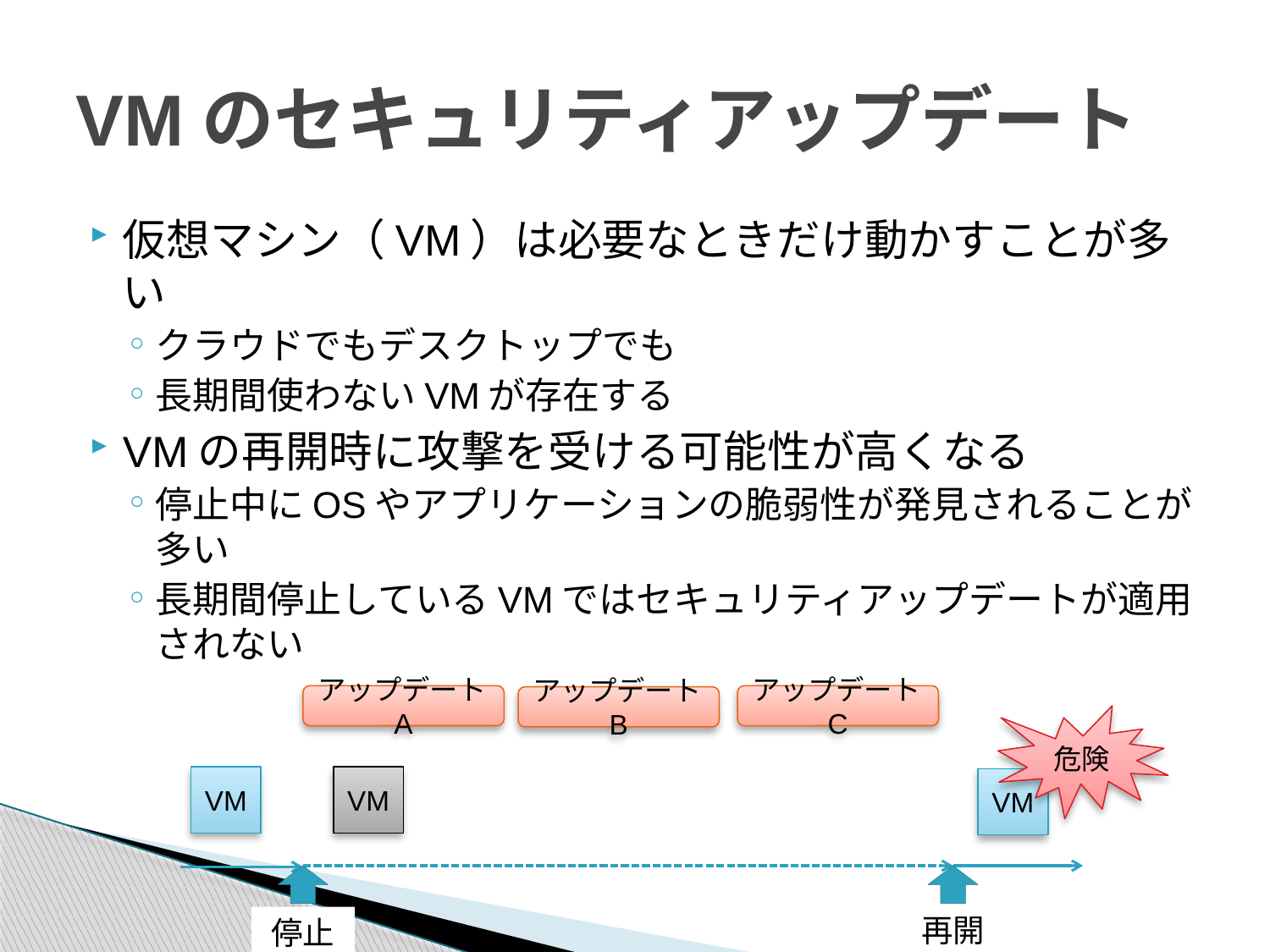

# VMのセキュリティアップデート
仮想マシン（VM）は必要なときだけ動かすことが多い
クラウドでもデスクトップでも
長期間使わないVMが存在する
VMの再開時に攻撃を受ける可能性が高くなる
停止中にOSやアプリケーションの脆弱性が発見されることが多い
長期間停止しているVMではセキュリティアップデートが適用されない
アップデートA
アップデートC
アップデートB
危険
VM
VM
VM

再開
停止